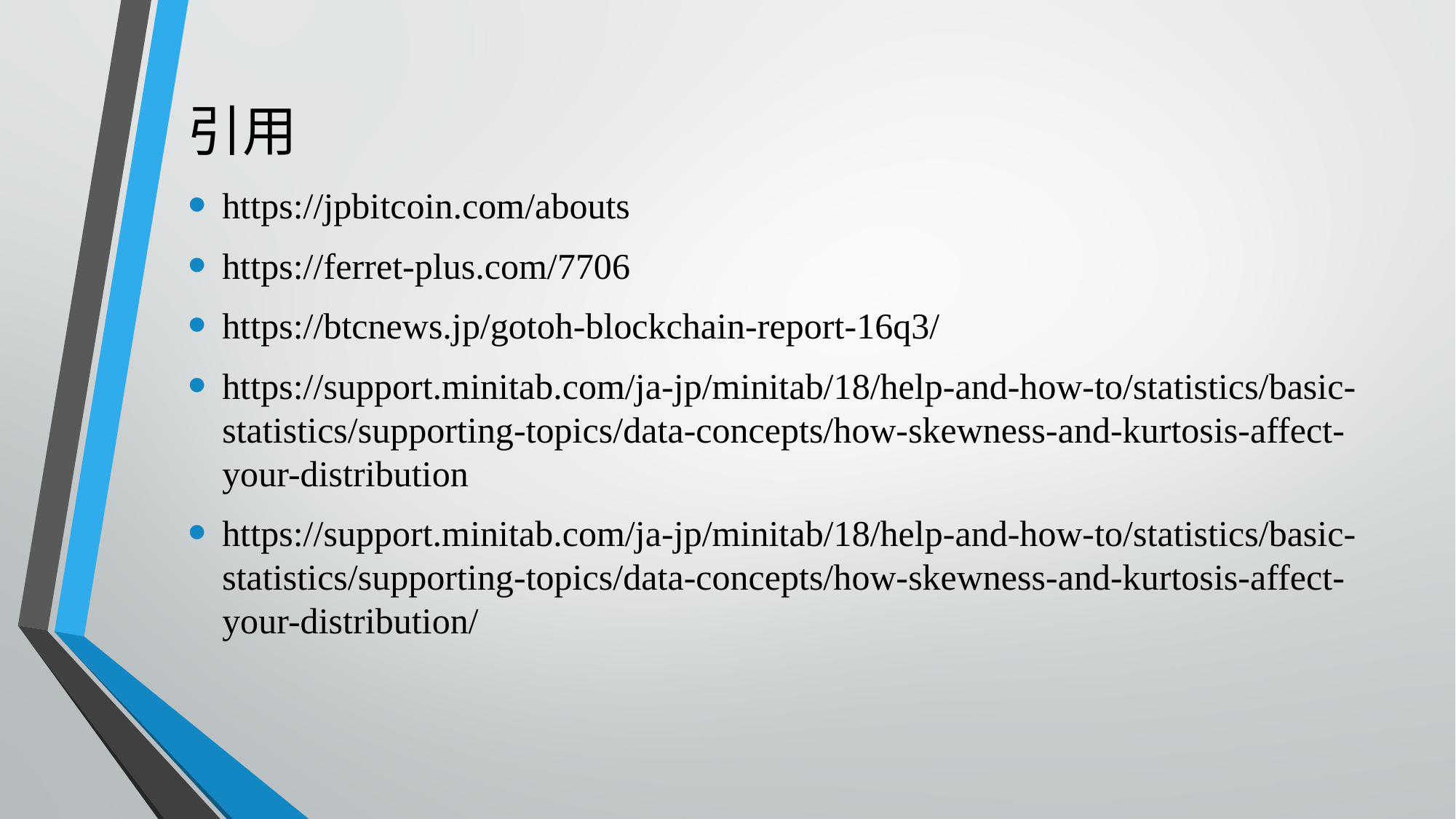

# 引用
https://jpbitcoin.com/abouts
https://ferret-plus.com/7706
https://btcnews.jp/gotoh-blockchain-report-16q3/
https://support.minitab.com/ja-jp/minitab/18/help-and-how-to/statistics/basic-statistics/supporting-topics/data-concepts/how-skewness-and-kurtosis-affect-your-distribution
https://support.minitab.com/ja-jp/minitab/18/help-and-how-to/statistics/basic-statistics/supporting-topics/data-concepts/how-skewness-and-kurtosis-affect-your-distribution/